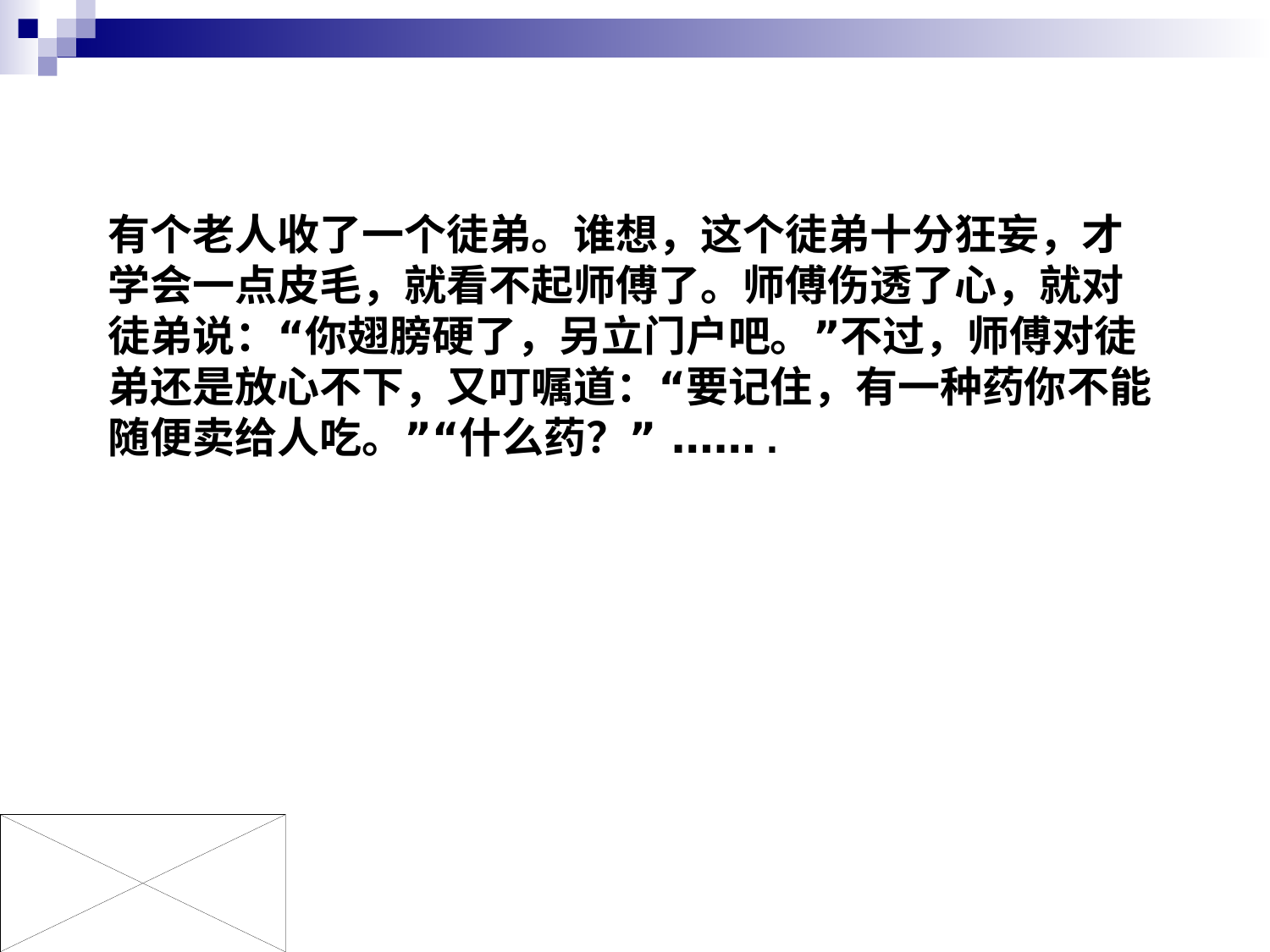

有个老人收了一个徒弟。谁想，这个徒弟十分狂妄，才学会一点皮毛，就看不起师傅了。师傅伤透了心，就对徒弟说：“你翅膀硬了，另立门户吧。”不过，师傅对徒弟还是放心不下，又叮嘱道：“要记住，有一种药你不能随便卖给人吃。”“什么药？” …….